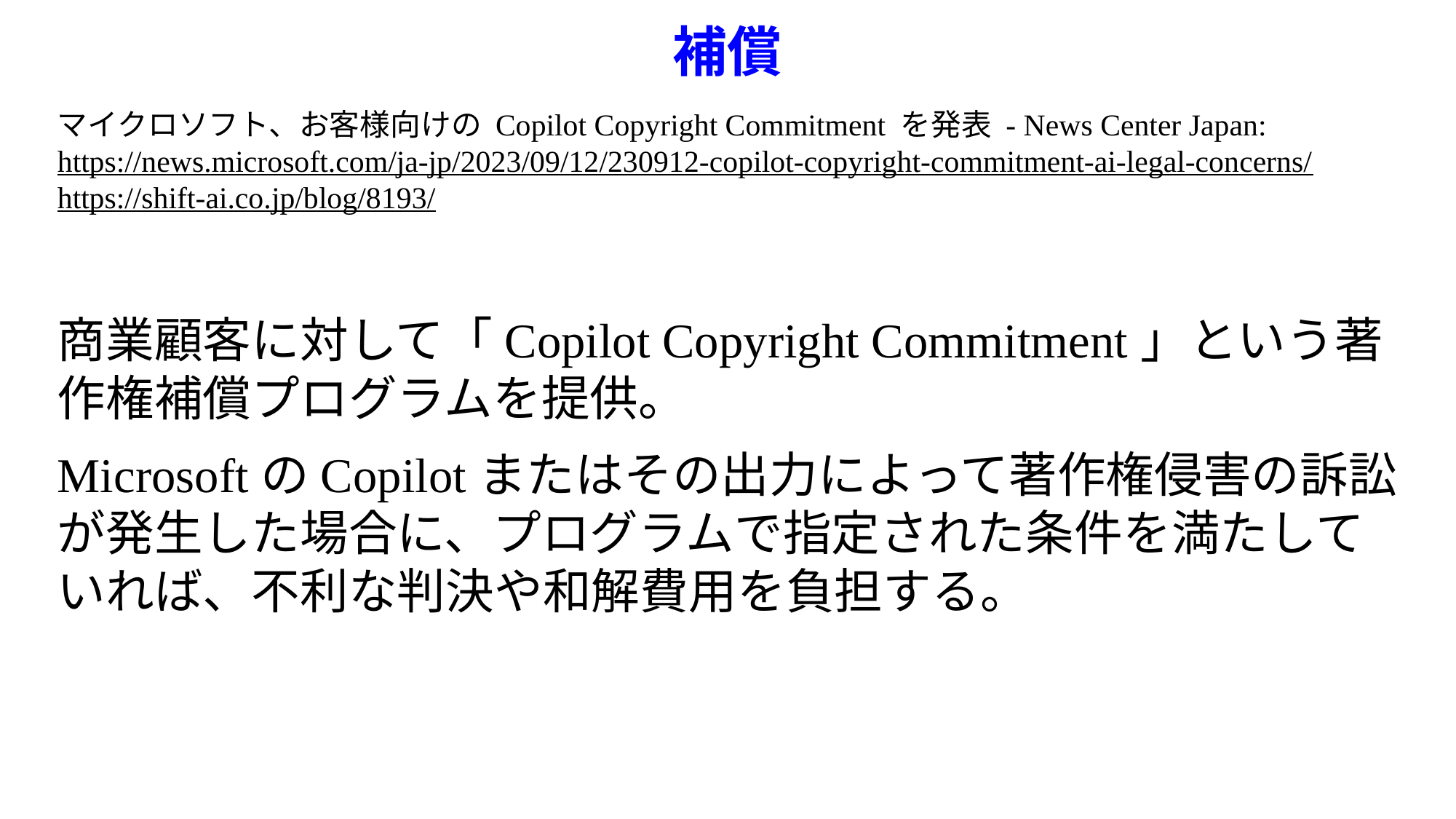

# 補償
マイクロソフト、お客様向けの Copilot Copyright Commitment を発表 - News Center Japan: https://news.microsoft.com/ja-jp/2023/09/12/230912-copilot-copyright-commitment-ai-legal-concerns/
https://shift-ai.co.jp/blog/8193/

商業顧客に対して「Copilot Copyright Commitment」という著作権補償プログラムを提供。
MicrosoftのCopilotまたはその出力によって著作権侵害の訴訟が発生した場合に、プログラムで指定された条件を満たしていれば、不利な判決や和解費用を負担する。